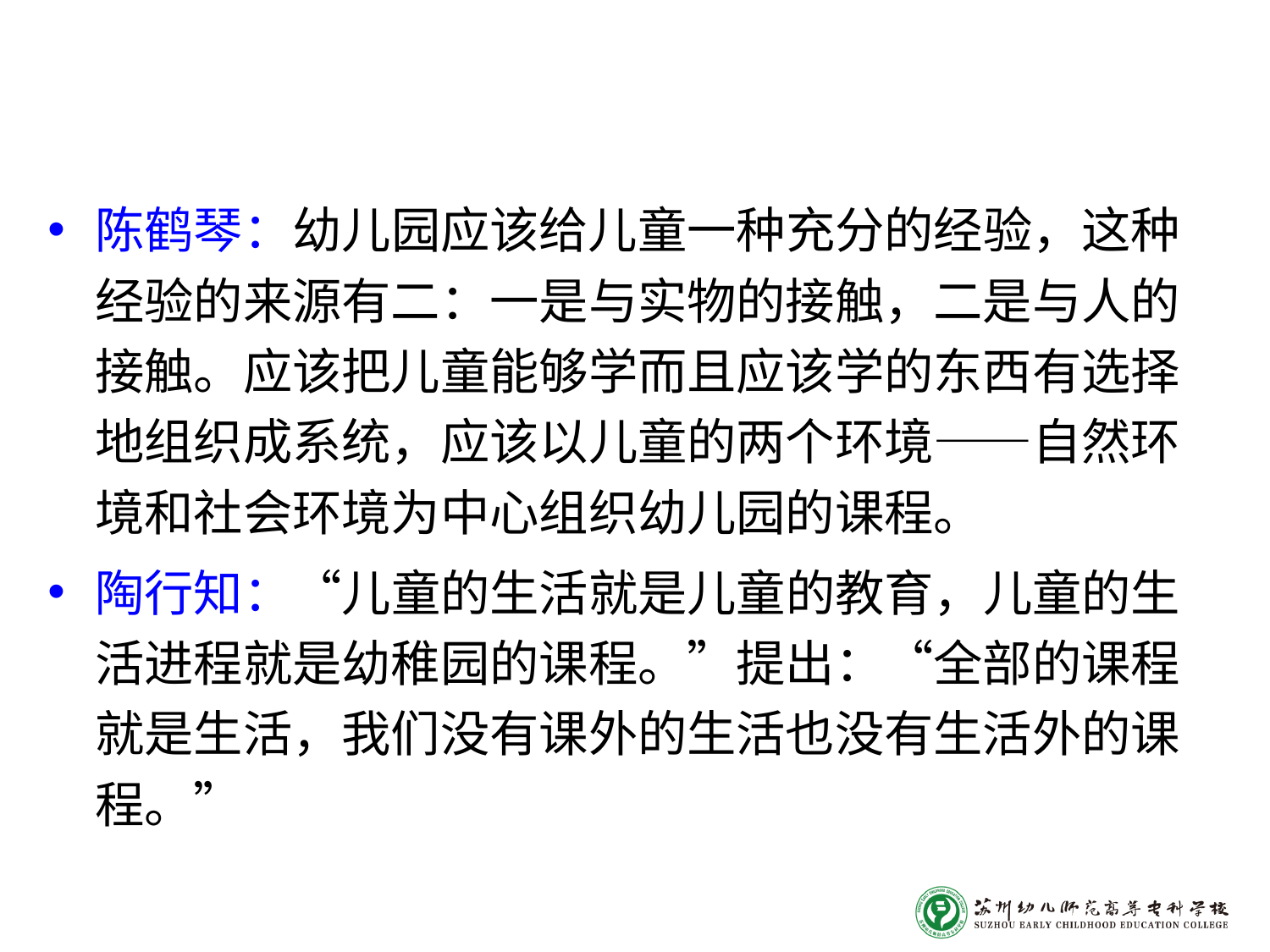

陈鹤琴：幼儿园应该给儿童一种充分的经验，这种经验的来源有二：一是与实物的接触，二是与人的接触。应该把儿童能够学而且应该学的东西有选择地组织成系统，应该以儿童的两个环境——自然环境和社会环境为中心组织幼儿园的课程。
陶行知：“儿童的生活就是儿童的教育，儿童的生活进程就是幼稚园的课程。”提出：“全部的课程就是生活，我们没有课外的生活也没有生活外的课程。”